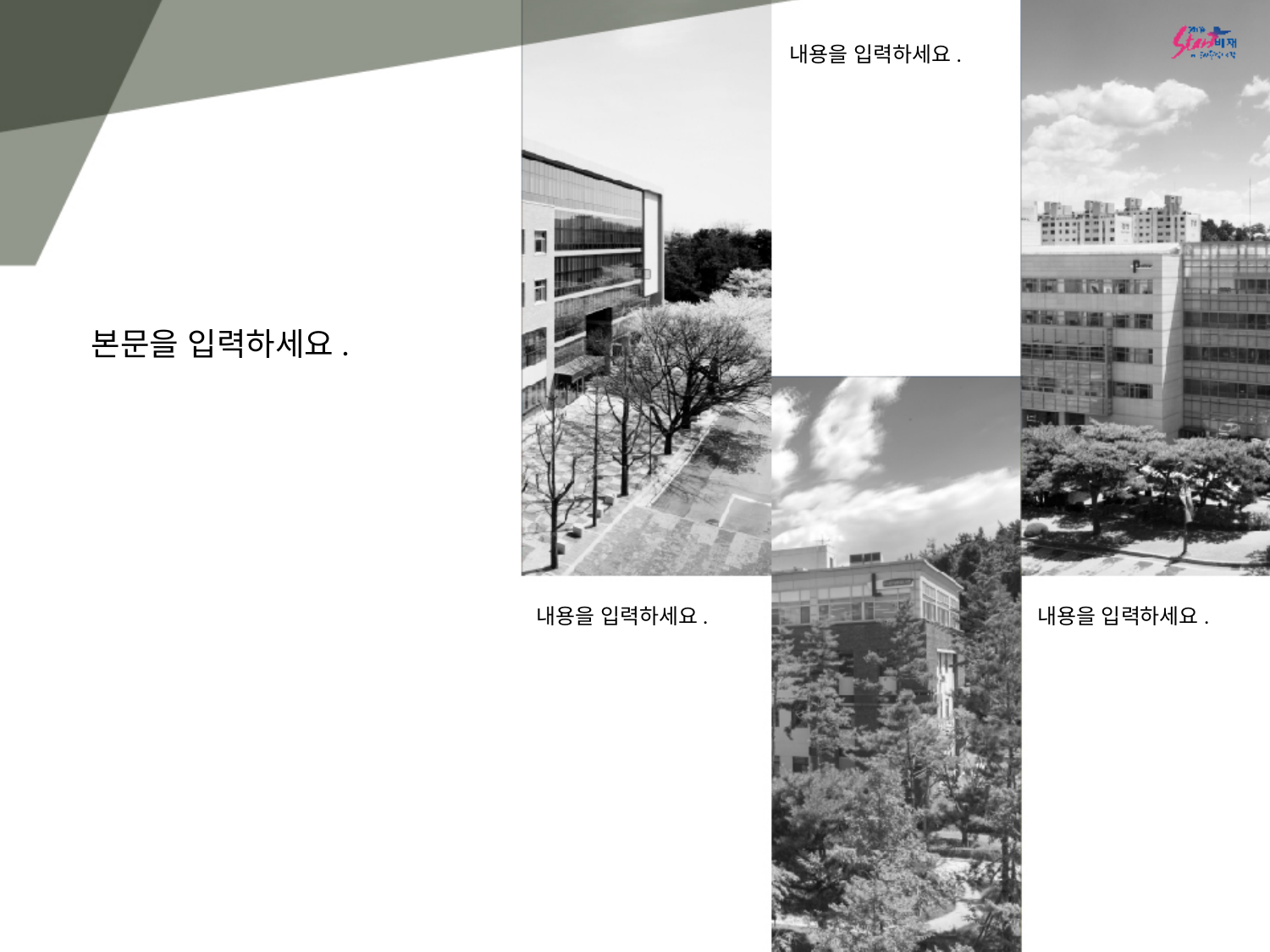

내용을 입력하세요.
# 본문을 입력하세요.
내용을 입력하세요.
내용을 입력하세요.